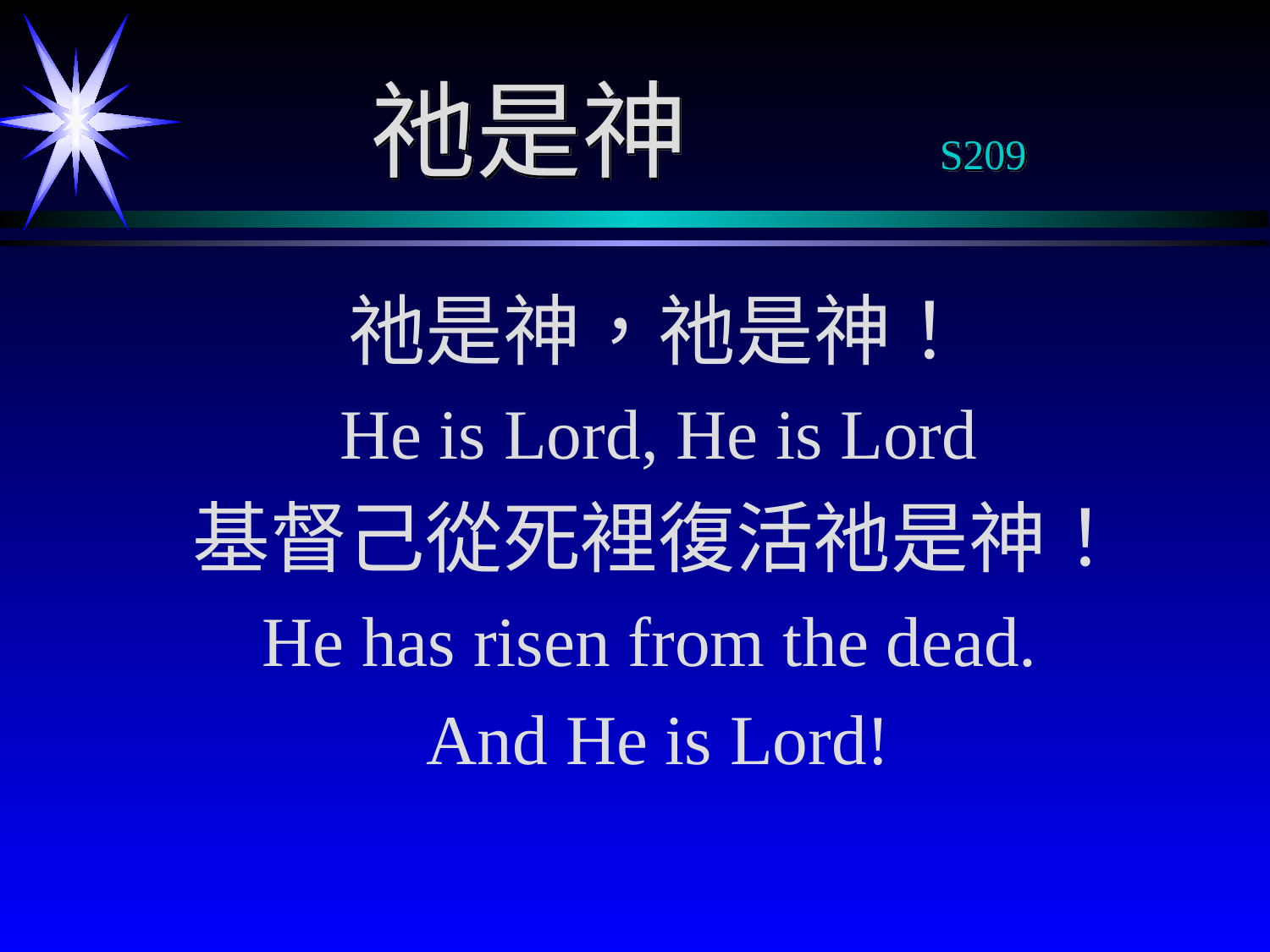

# 祂是神　　　S209
	祂是神，祂是神！
	He is Lord, He is Lord
	基督己從死裡復活祂是神！
	He has risen from the dead.
	And He is Lord!